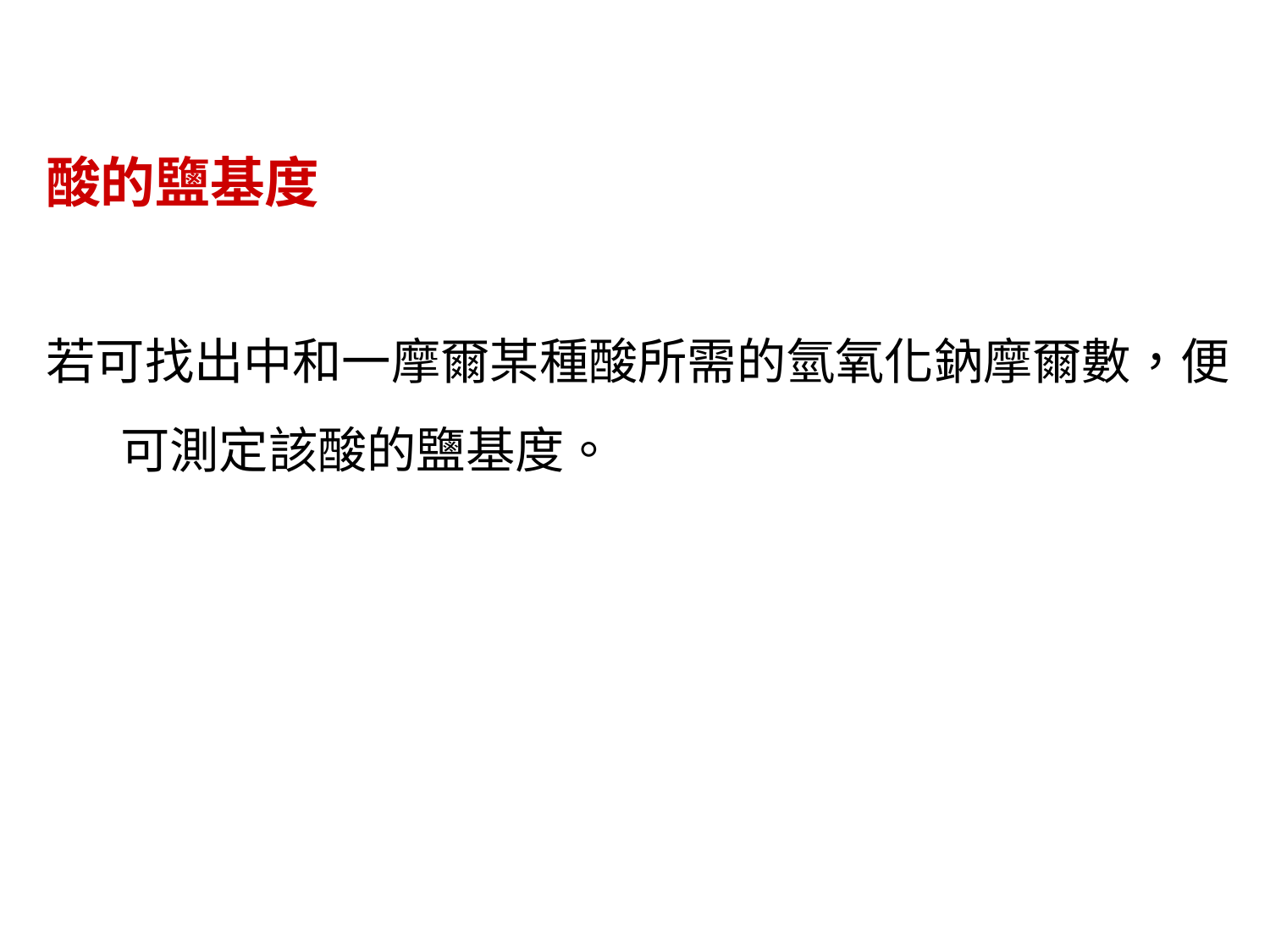

酸的鹽基度
若可找出中和一摩爾某種酸所需的氫氧化鈉摩爾數，便可測定該酸的鹽基度。